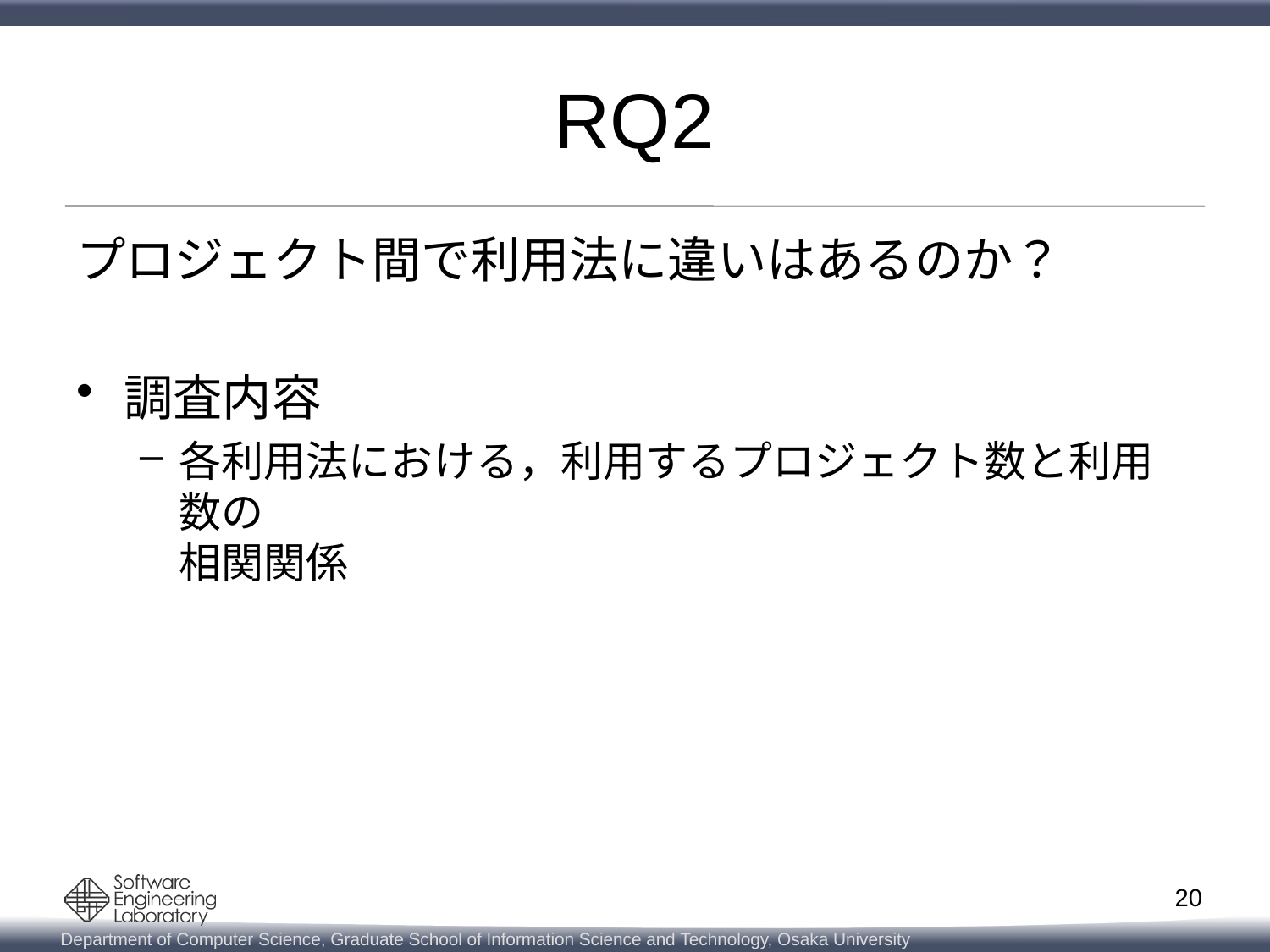

# RQ2
プロジェクト間で利用法に違いはあるのか？

調査内容
各利用法における，利用するプロジェクト数と利用数の
相関関係

20